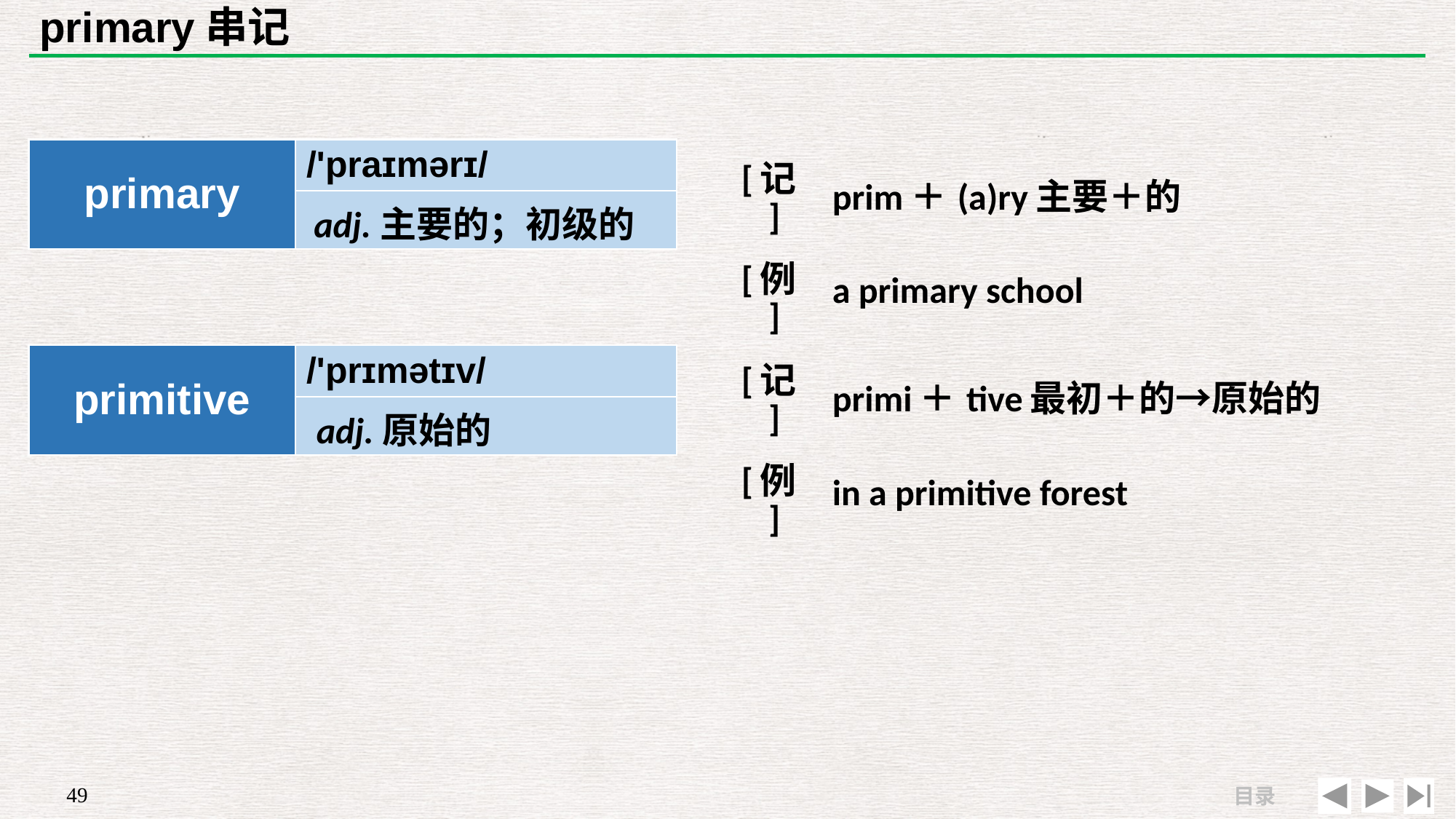

# primary串记

| primary | /'praɪmərɪ/ |
| --- | --- |
|  |  |
| [记] | prim＋(a)ry主要＋的 |
| --- | --- |
| [例] | a primary school |
adj.主要的；初级的
| primitive | /'prɪmətɪv/ |
| --- | --- |
|  |  |
| [记] | primi＋tive最初＋的→原始的 |
| --- | --- |
| [例] | in a primitive forest |
adj.原始的